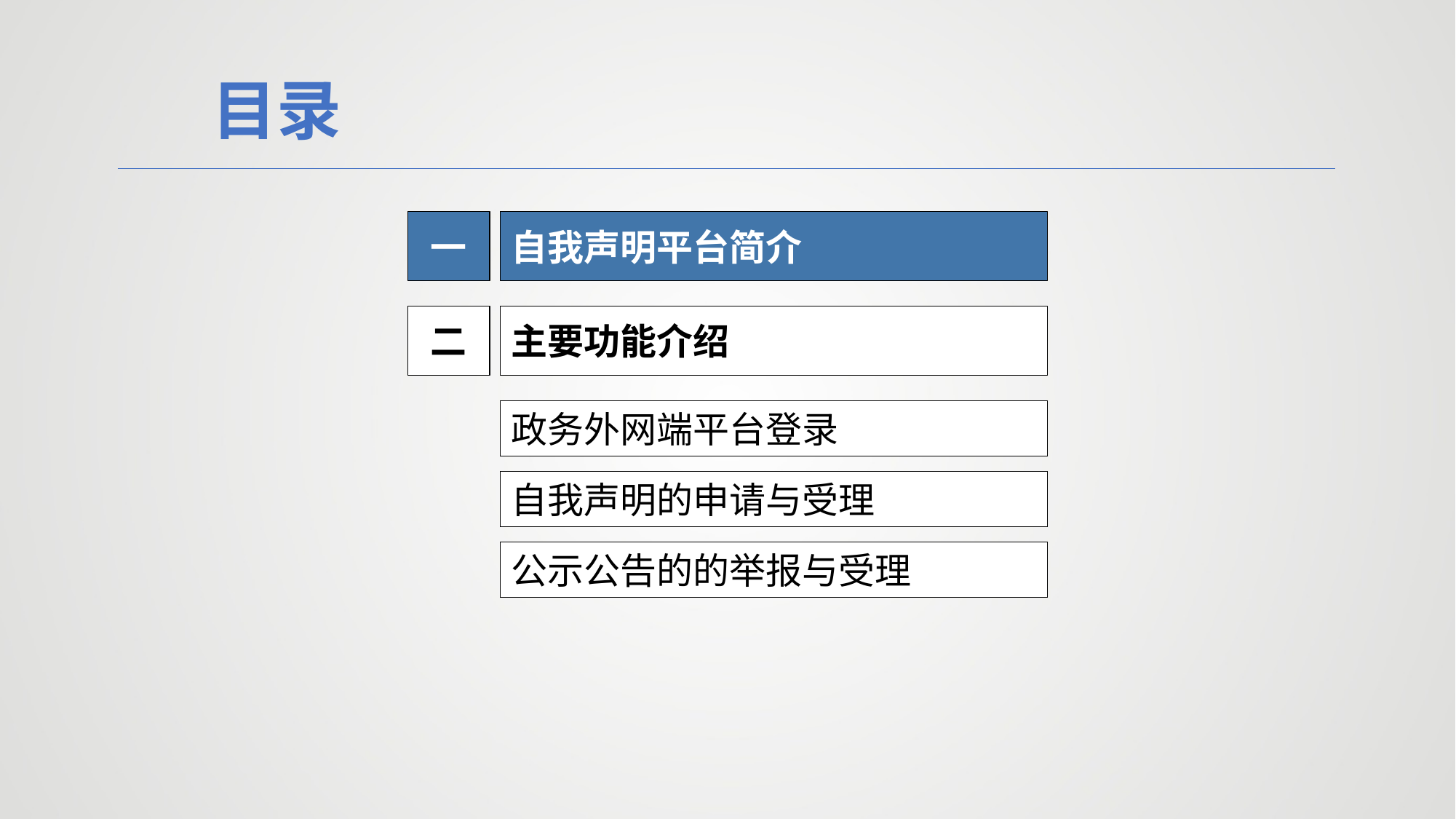

目录
一
自我声明平台简介
二
主要功能介绍
政务外网端平台登录
自我声明的申请与受理
公示公告的的举报与受理